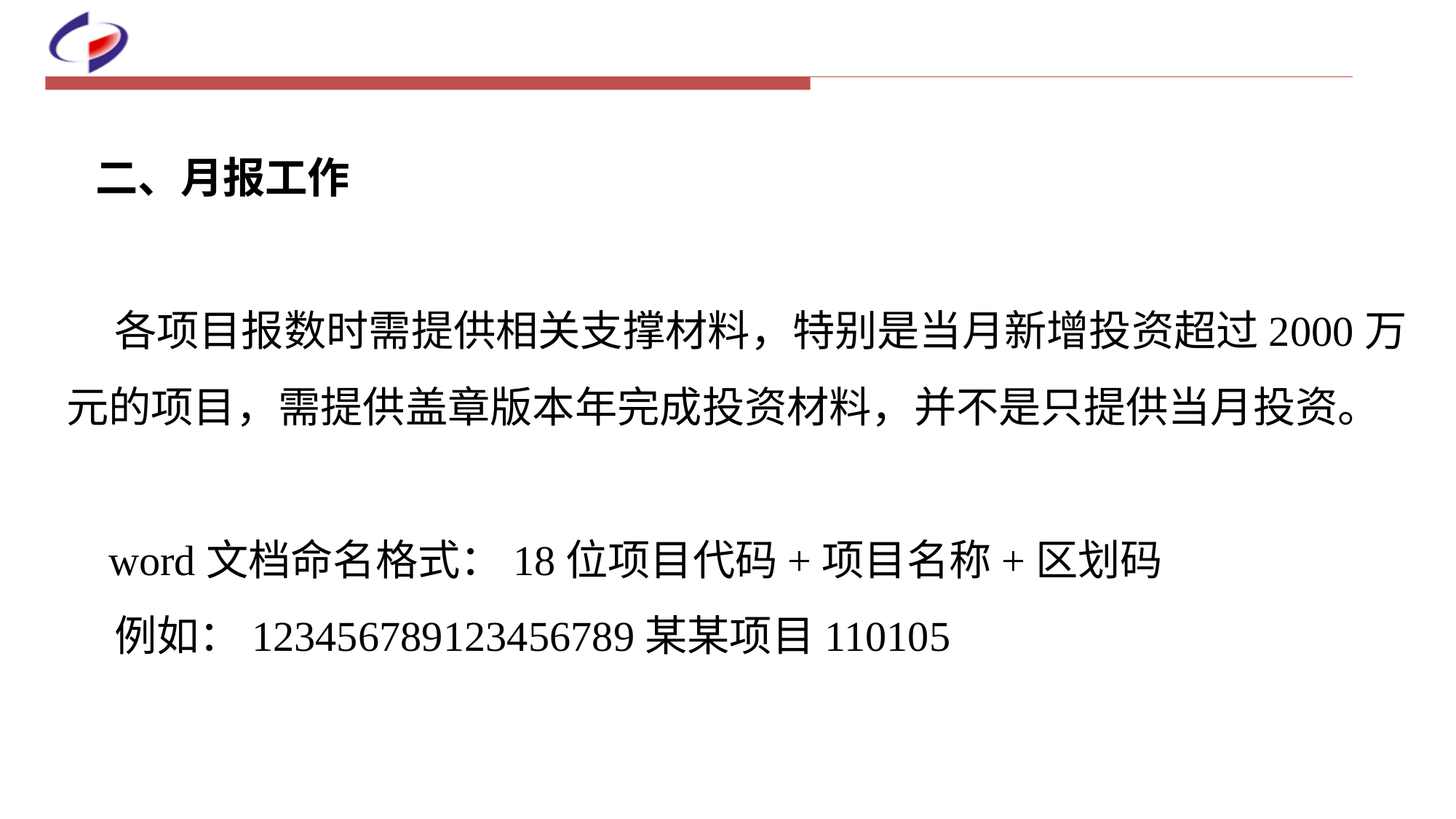

二、月报工作

    各项目报数时需提供相关支撑材料，特别是当月新增投资超过2000万元的项目，需提供盖章版本年完成投资材料，并不是只提供当月投资。

    word文档命名格式：18位项目代码+项目名称+区划码
    例如：123456789123456789某某项目110105